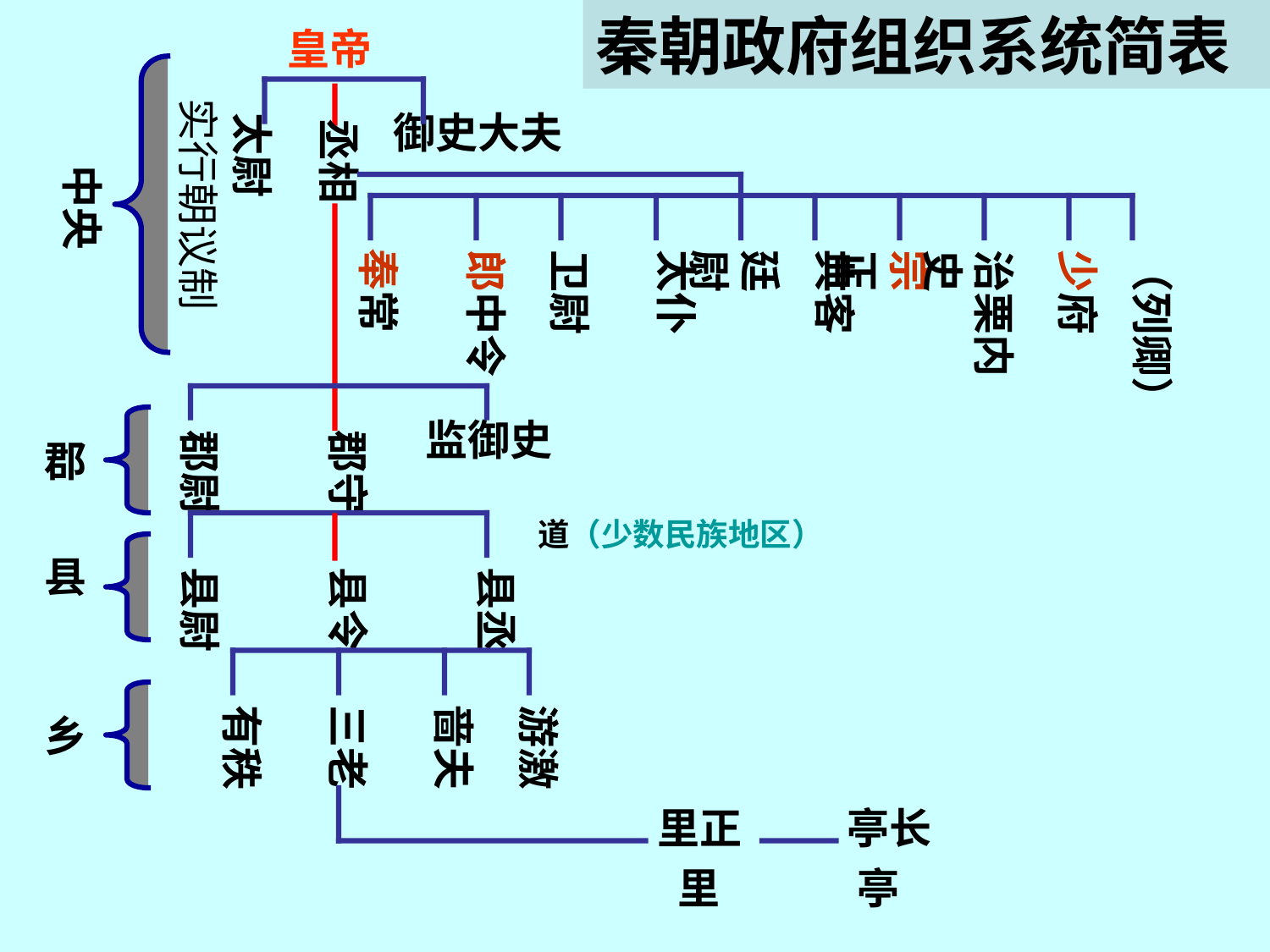

秦朝政府组织系统简表
皇帝

实行朝议制

太尉
御史大夫
丞相
中央

奉常
郎中令
卫尉
太仆
廷尉
典客
宗正
治栗内史
少府
（列卿）

监御史
郡尉
郡守
郡
道（少数民族地区）

县
县尉
县令
县丞

有秩
三老
啬夫
游激
乡

里正
亭长

里
亭